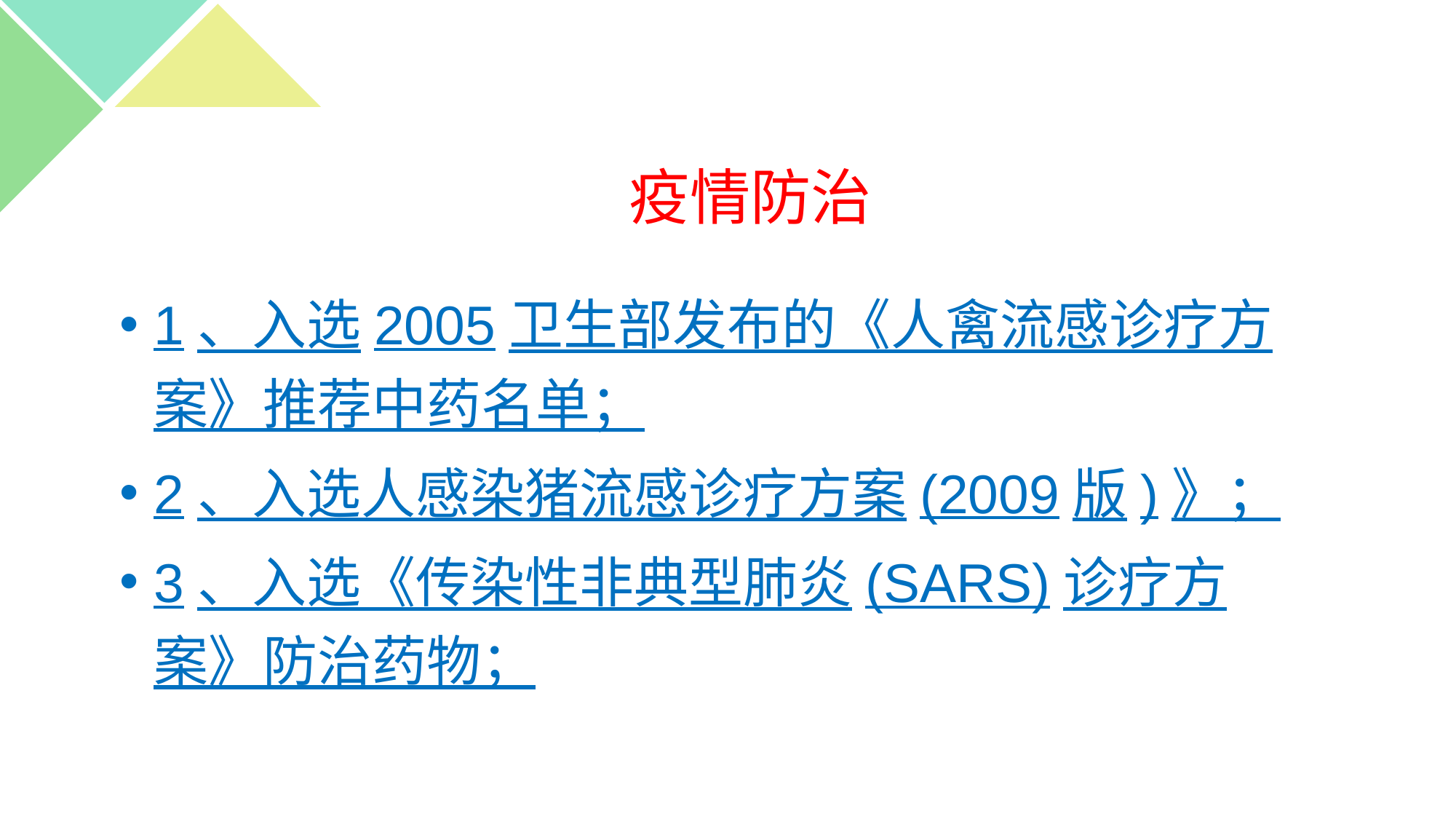

# 疫情防治
1、入选2005卫生部发布的《人禽流感诊疗方案》推荐中药名单；
2、入选人感染猪流感诊疗方案(2009版)》；
3、入选《传染性非典型肺炎(SARS)诊疗方案》防治药物；